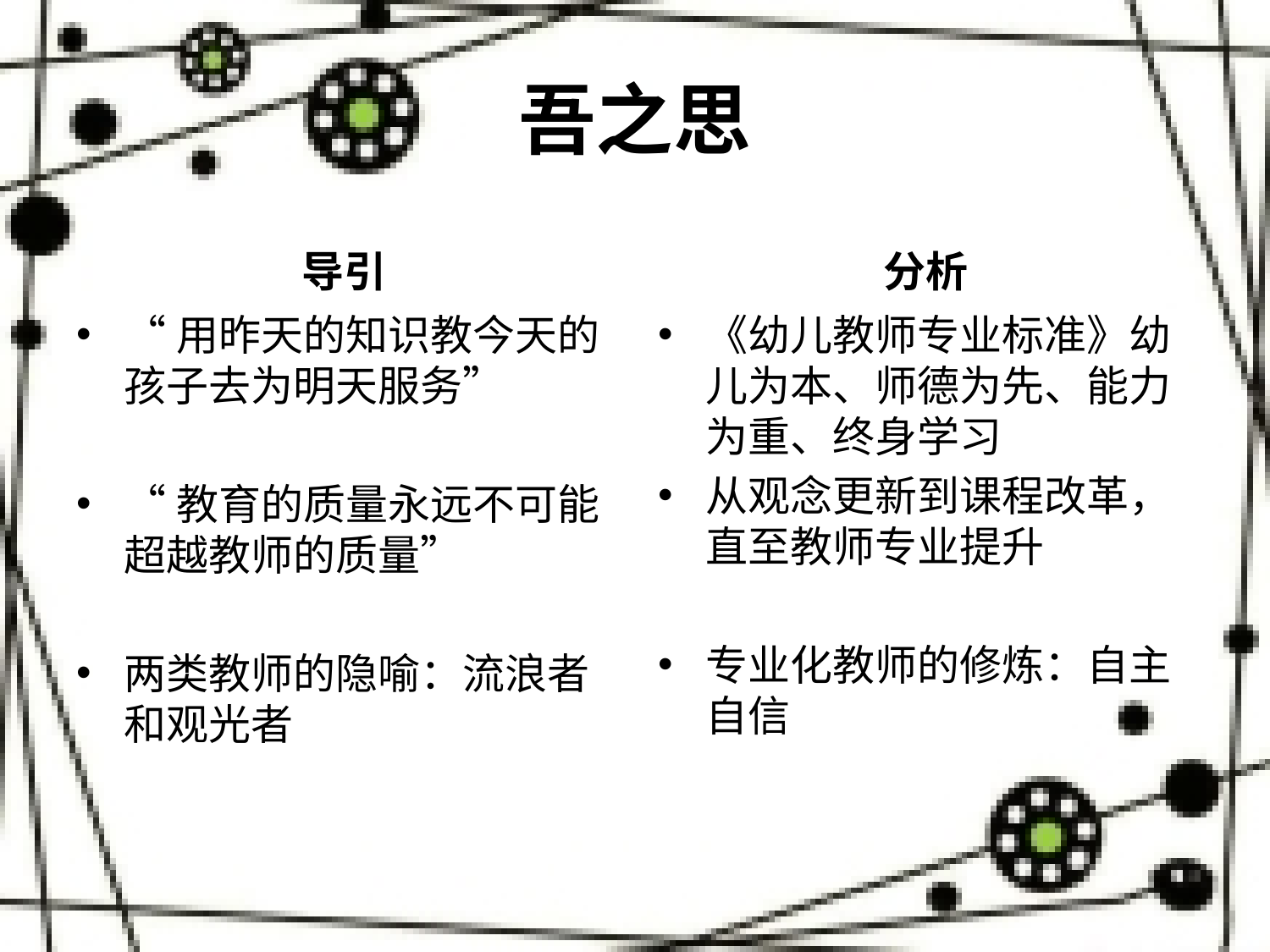

# 吾之思
导引
分析
“用昨天的知识教今天的孩子去为明天服务”

“教育的质量永远不可能超越教师的质量”

两类教师的隐喻：流浪者和观光者

《幼儿教师专业标准》幼儿为本、师德为先、能力为重、终身学习
从观念更新到课程改革，直至教师专业提升

专业化教师的修炼：自主自信